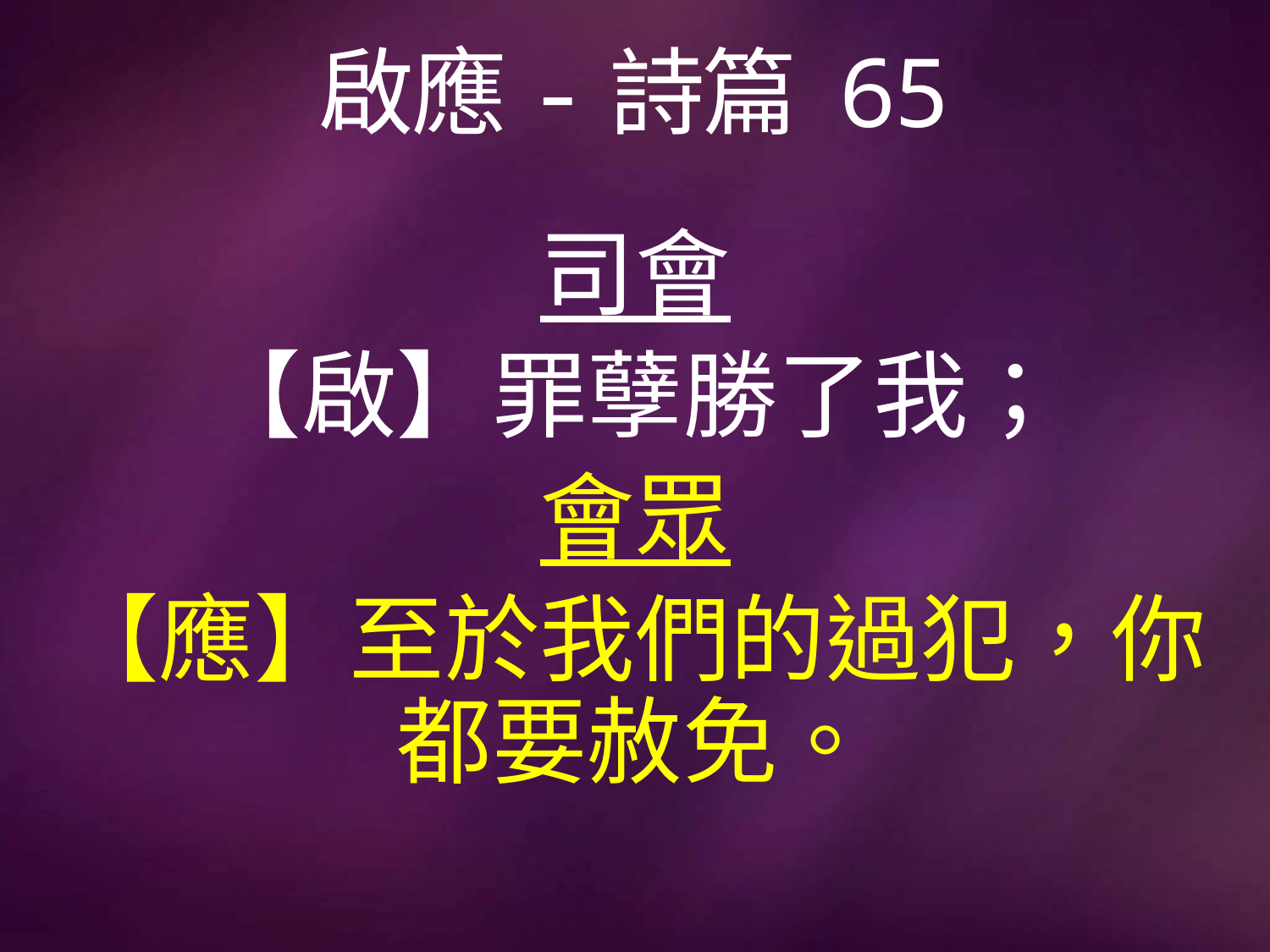

# 啟應-詩篇 65
司會
【啟】罪孽勝了我；
會眾
【應】至於我們的過犯，你都要赦免。